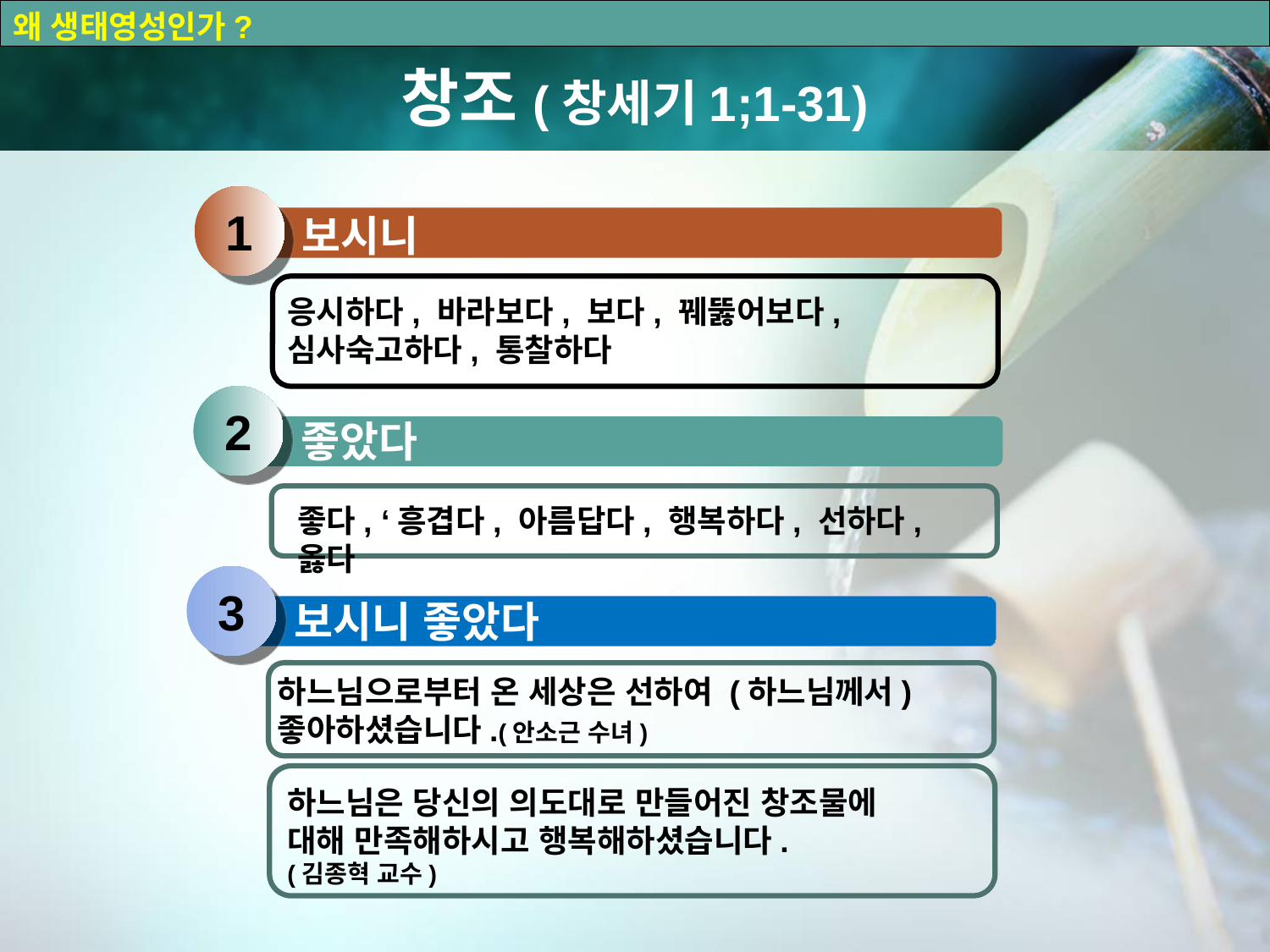

왜 생태영성인가?
# 창조(창세기1;1-31)
1
보시니

응시하다, 바라보다, 보다, 꿰뚫어보다, 심사숙고하다, 통찰하다
2
좋았다

좋다, ‘흥겹다, 아름답다, 행복하다, 선하다, 옳다

3
보시니 좋았다

하느님으로부터 온 세상은 선하여 (하느님께서) 좋아하셨습니다.(안소근 수녀)

하느님은 당신의 의도대로 만들어진 창조물에
대해 만족해하시고 행복해하셨습니다.
(김종혁 교수)